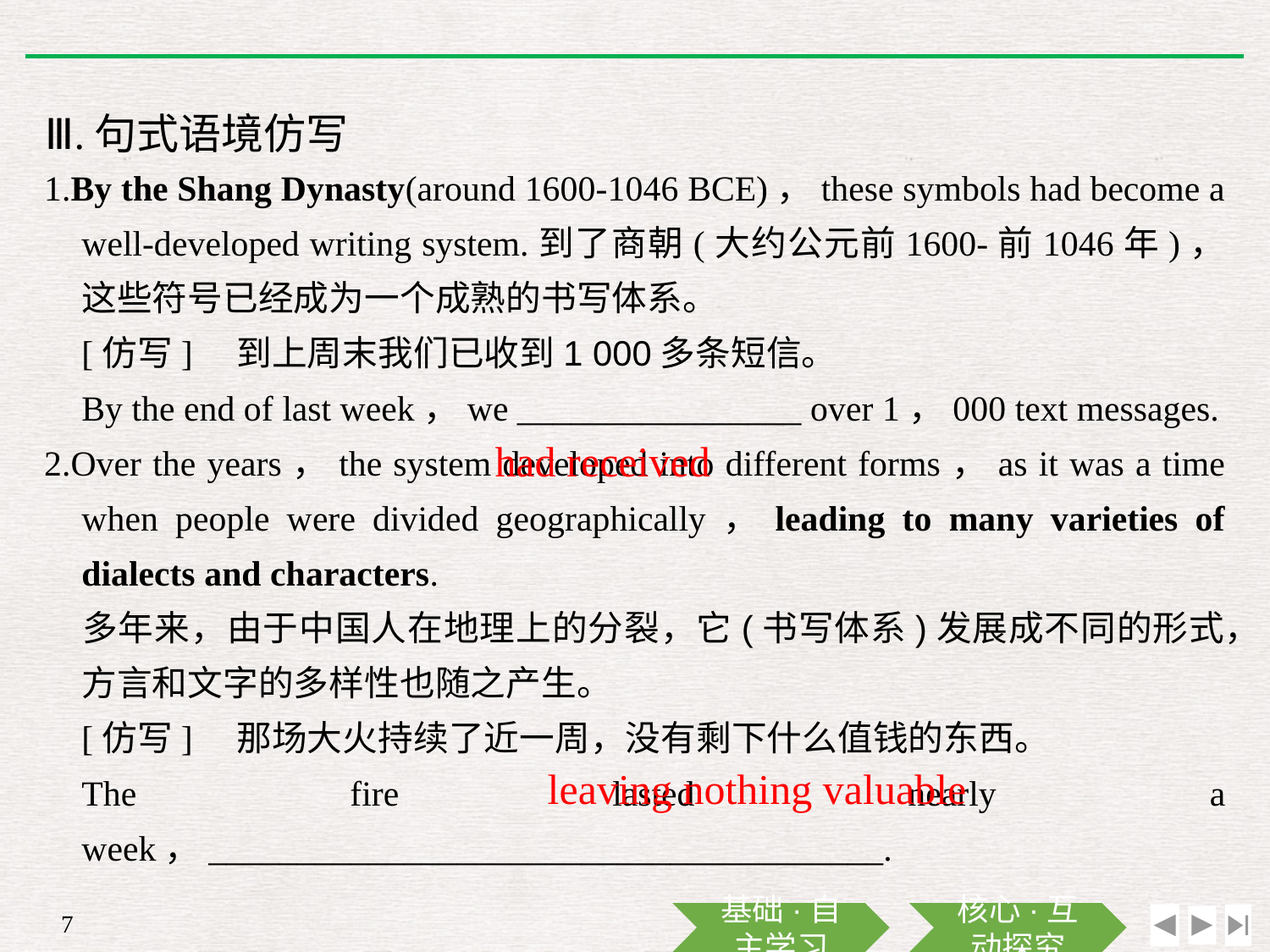

Ⅲ.句式语境仿写
1.By the Shang Dynasty(around 1600-1046 BCE)，these symbols had become a well-developed writing system.到了商朝(大约公元前1600-前1046年)，这些符号已经成为一个成熟的书写体系。
	[仿写]　到上周末我们已收到1 000多条短信。
	By the end of last week，we ________________ over 1，000 text messages.
2.Over the years，the system developed into different forms，as it was a time when people were divided geographically，leading to many varieties of dialects and characters.
	多年来，由于中国人在地理上的分裂，它(书写体系)发展成不同的形式，方言和文字的多样性也随之产生。
	[仿写]　那场大火持续了近一周，没有剩下什么值钱的东西。
	The fire lasted nearly a week，______________________________________.
had received
leaving nothing valuable